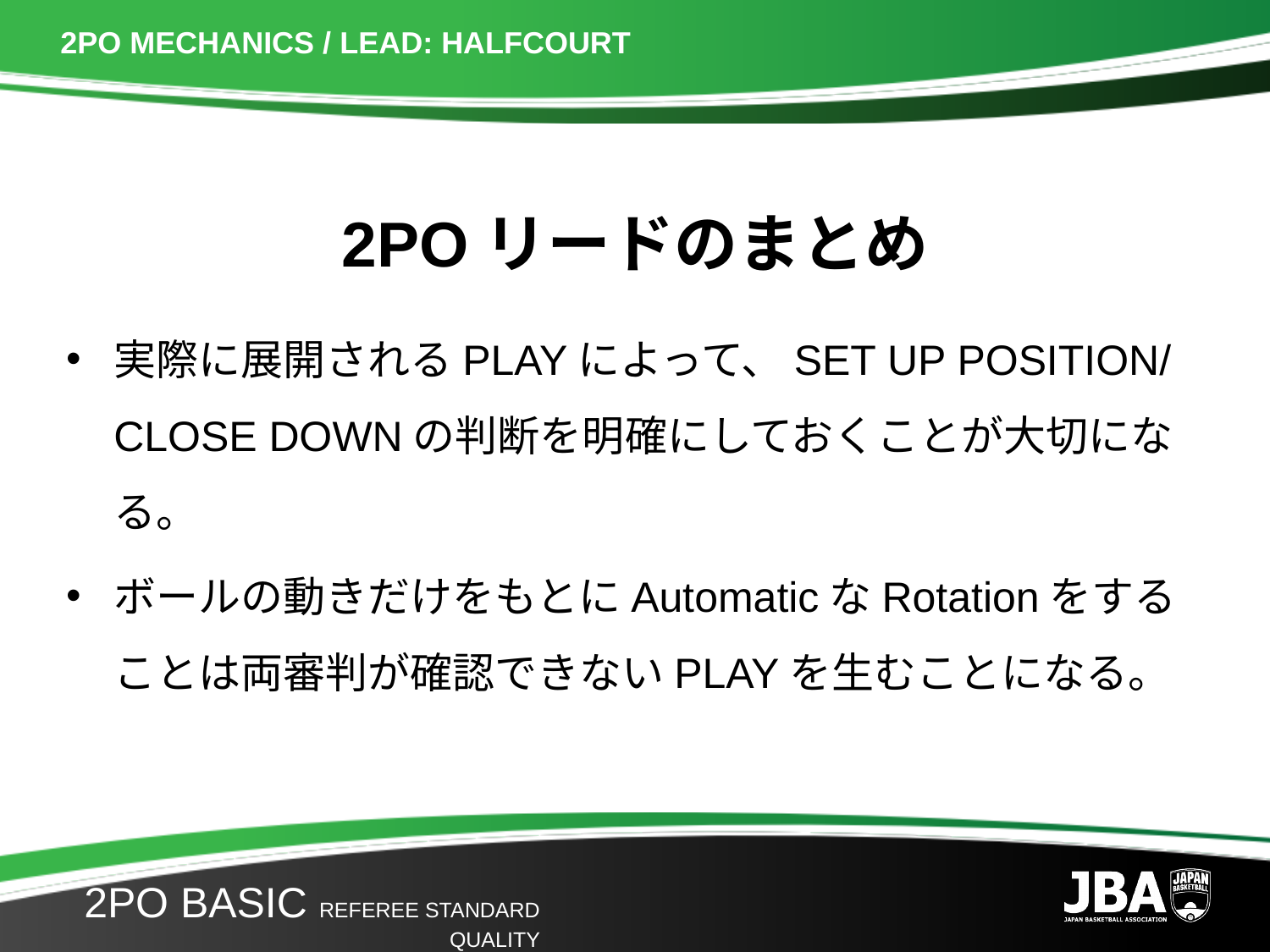

# 2PO MECHANICS / LEAD: HALFCOURT
2POリードのまとめ
実際に展開されるPLAYによって、SET UP POSITION/
CLOSE DOWNの判断を明確にしておくことが大切になる。
ボールの動きだけをもとにAutomaticなRotationをすることは両審判が確認できないPLAYを生むことになる。